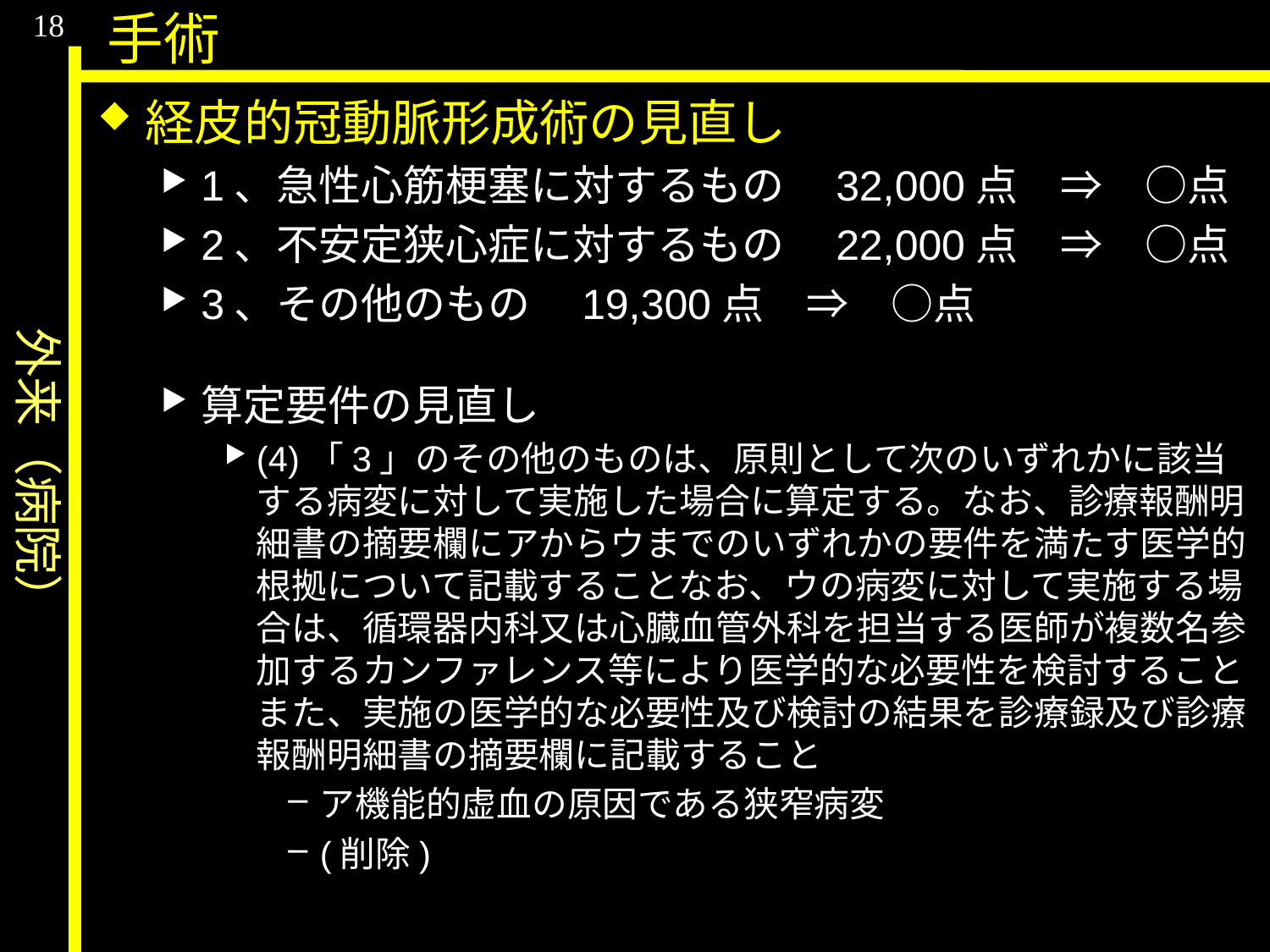

外来（病院）
18
手術

経皮的冠動脈形成術の見直し
1、急性心筋梗塞に対するもの	32,000点　⇒　○点
2、不安定狭心症に対するもの	22,000点　⇒　○点
3、その他のもの	19,300点　⇒　○点

算定要件の見直し
(4)「3」のその他のものは、原則として次のいずれかに該当する病変に対して実施した場合に算定する。なお、診療報酬明細書の摘要欄にアからウまでのいずれかの要件を満たす医学的根拠について記載することなお、ウの病変に対して実施する場合は、循環器内科又は心臓血管外科を担当する医師が複数名参加するカンファレンス等により医学的な必要性を検討することまた、実施の医学的な必要性及び検討の結果を診療録及び診療報酬明細書の摘要欄に記載すること
ア機能的虚血の原因である狭窄病変
(削除)